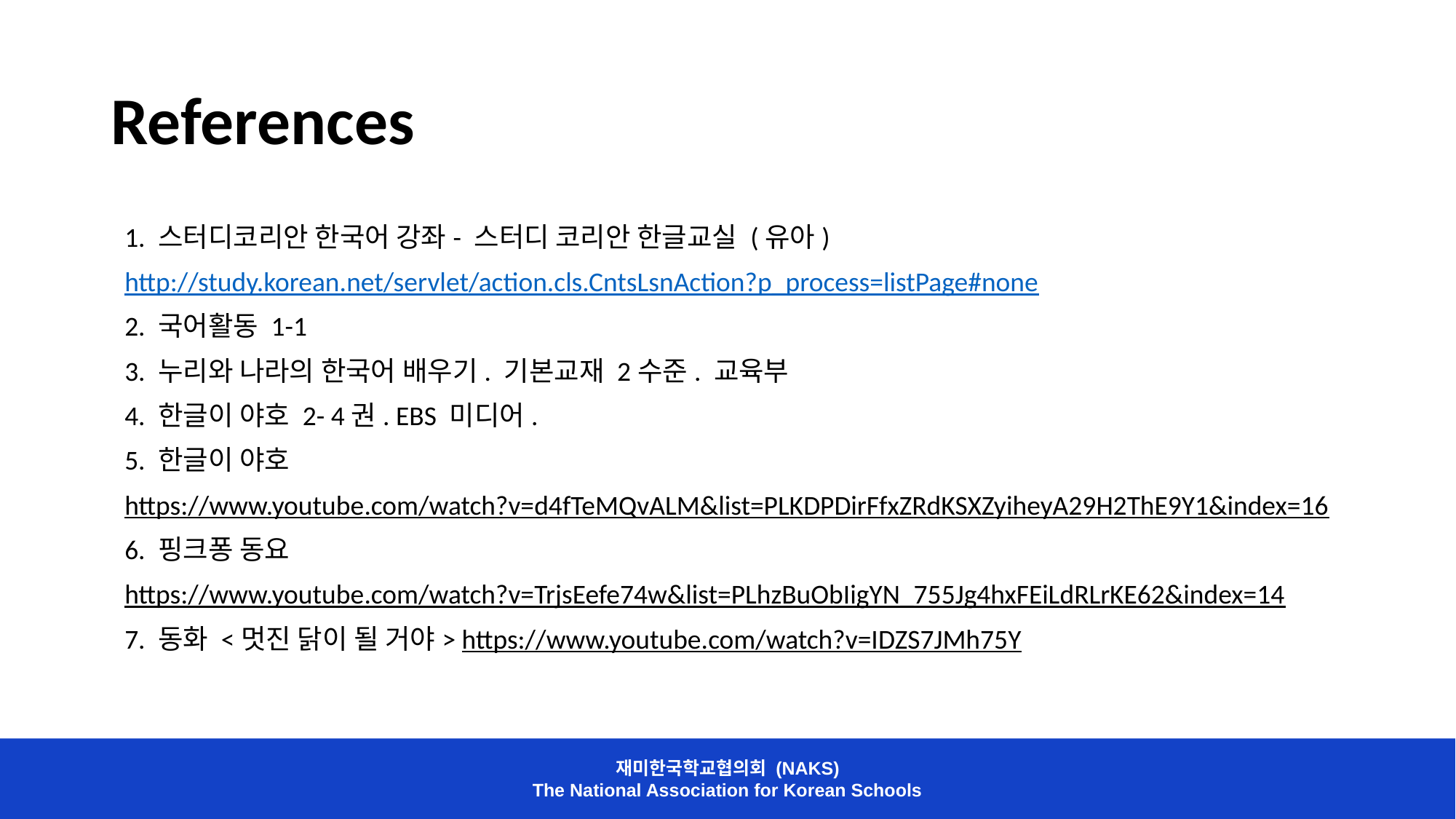

# References
1. 스터디코리안 한국어 강좌- 스터디 코리안 한글교실 (유아)
http://study.korean.net/servlet/action.cls.CntsLsnAction?p_process=listPage#none
2. 국어활동 1-1
3. 누리와 나라의 한국어 배우기. 기본교재 2수준. 교육부
4. 한글이 야호 2- 4권. EBS 미디어.
5. 한글이 야호
https://www.youtube.com/watch?v=d4fTeMQvALM&list=PLKDPDirFfxZRdKSXZyiheyA29H2ThE9Y1&index=16
6. 핑크퐁 동요
https://www.youtube.com/watch?v=TrjsEefe74w&list=PLhzBuObIigYN_755Jg4hxFEiLdRLrKE62&index=14
7. 동화 <멋진 닭이 될 거야> https://www.youtube.com/watch?v=IDZS7JMh75Y

재미한국학교협의회 (NAKS)
The National Association for Korean Schools